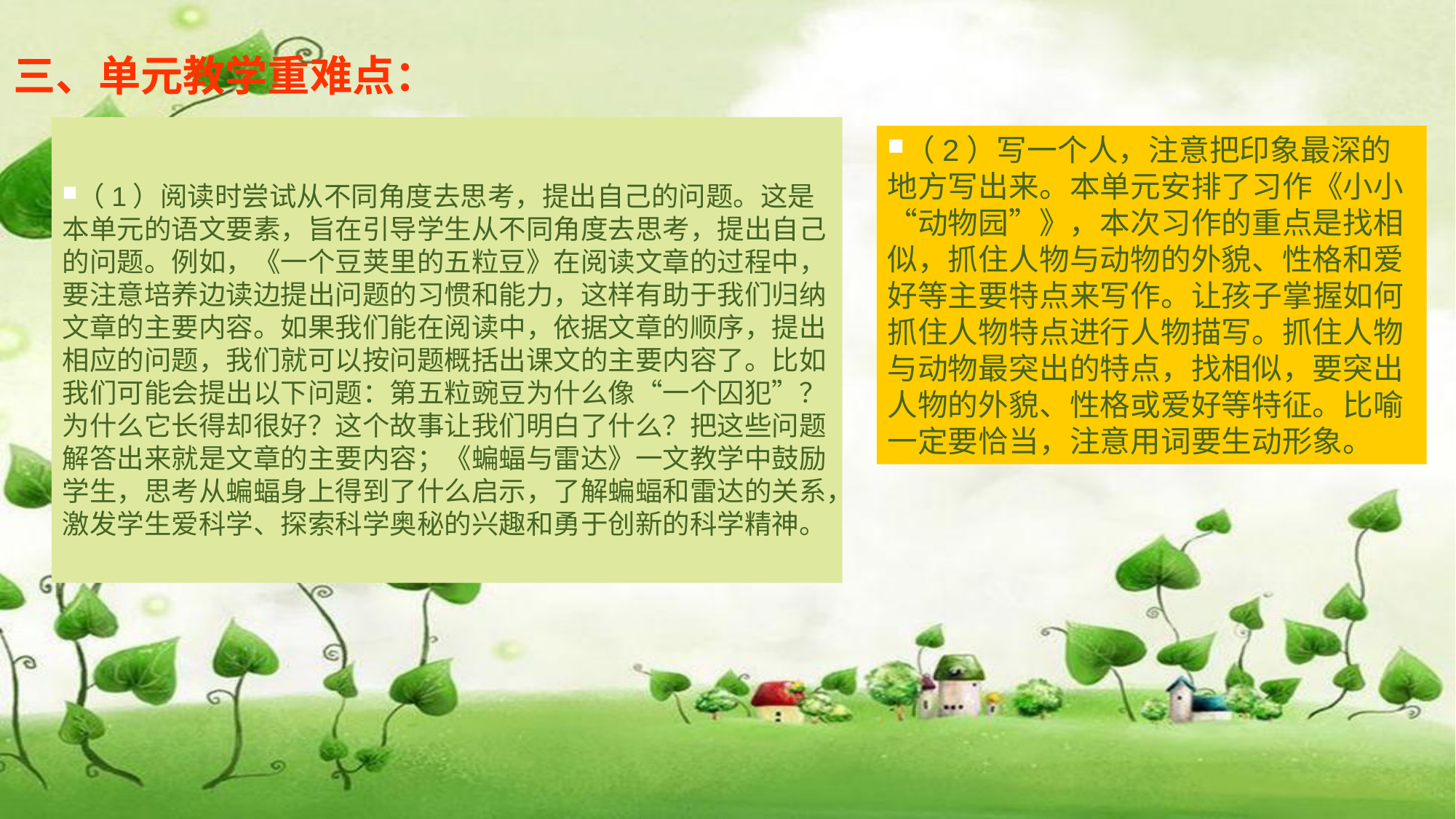

三、单元教学重难点：
#

（1）阅读时尝试从不同角度去思考，提出自己的问题。这是本单元的语文要素，旨在引导学生从不同角度去思考，提出自己的问题。例如，《一个豆荚里的五粒豆》在阅读文章的过程中，要注意培养边读边提出问题的习惯和能力，这样有助于我们归纳文章的主要内容。如果我们能在阅读中，依据文章的顺序，提出相应的问题，我们就可以按问题概括出课文的主要内容了。比如我们可能会提出以下问题：第五粒豌豆为什么像“一个囚犯”？为什么它长得却很好？这个故事让我们明白了什么？把这些问题解答出来就是文章的主要内容；《蝙蝠与雷达》一文教学中鼓励学生，思考从蝙蝠身上得到了什么启示，了解蝙蝠和雷达的关系，激发学生爱科学、探索科学奥秘的兴趣和勇于创新的科学精神。

（2）写一个人，注意把印象最深的地方写出来。本单元安排了习作《小小“动物园”》，本次习作的重点是找相似，抓住人物与动物的外貌、性格和爱好等主要特点来写作。让孩子掌握如何抓住人物特点进行人物描写。抓住人物与动物最突出的特点，找相似，要突出人物的外貌、性格或爱好等特征。比喻一定要恰当，注意用词要生动形象。